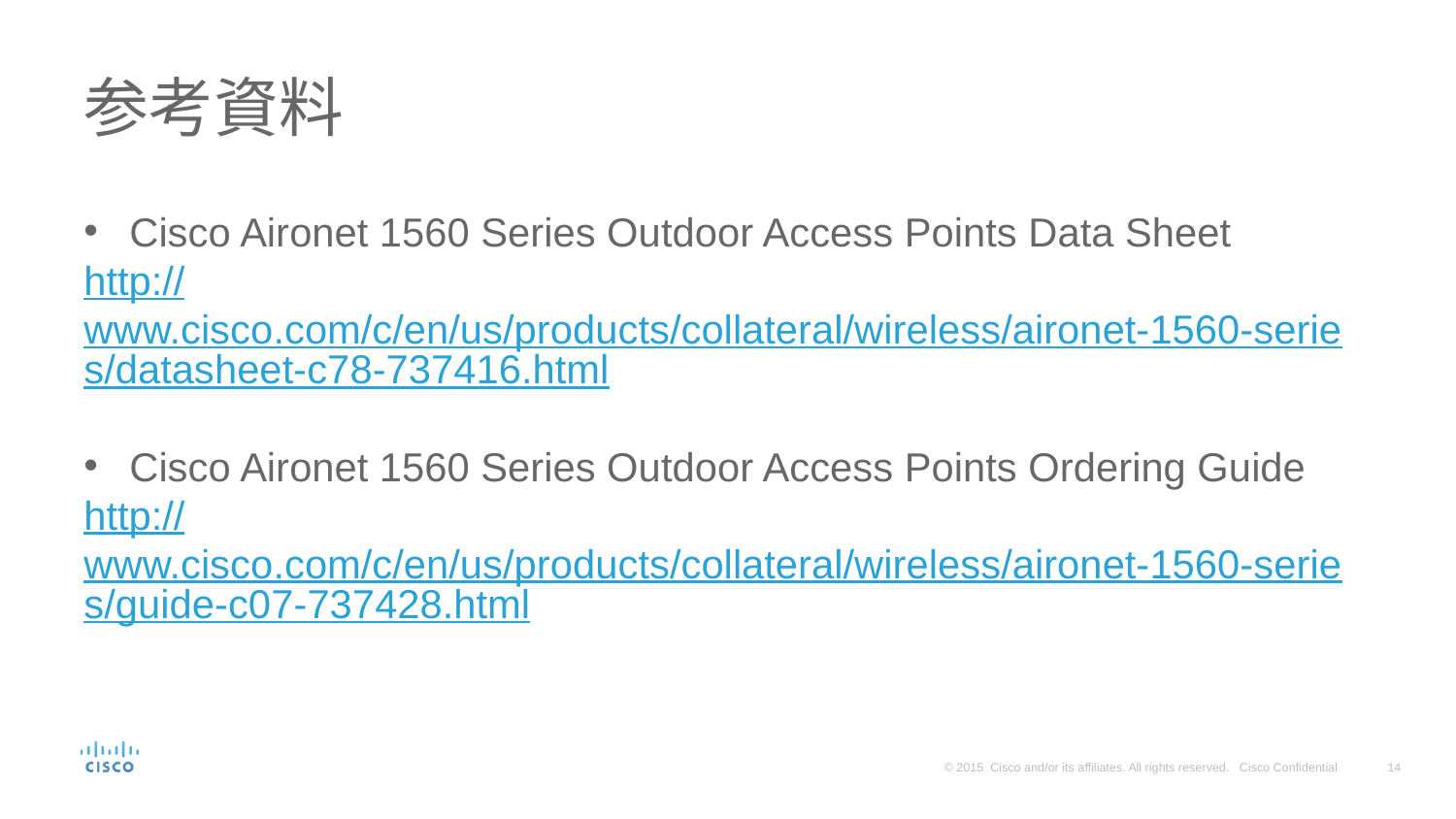

# 参考資料
Cisco Aironet 1560 Series Outdoor Access Points Data Sheet
http://www.cisco.com/c/en/us/products/collateral/wireless/aironet-1560-series/datasheet-c78-737416.html

Cisco Aironet 1560 Series Outdoor Access Points Ordering Guide
http://www.cisco.com/c/en/us/products/collateral/wireless/aironet-1560-series/guide-c07-737428.html